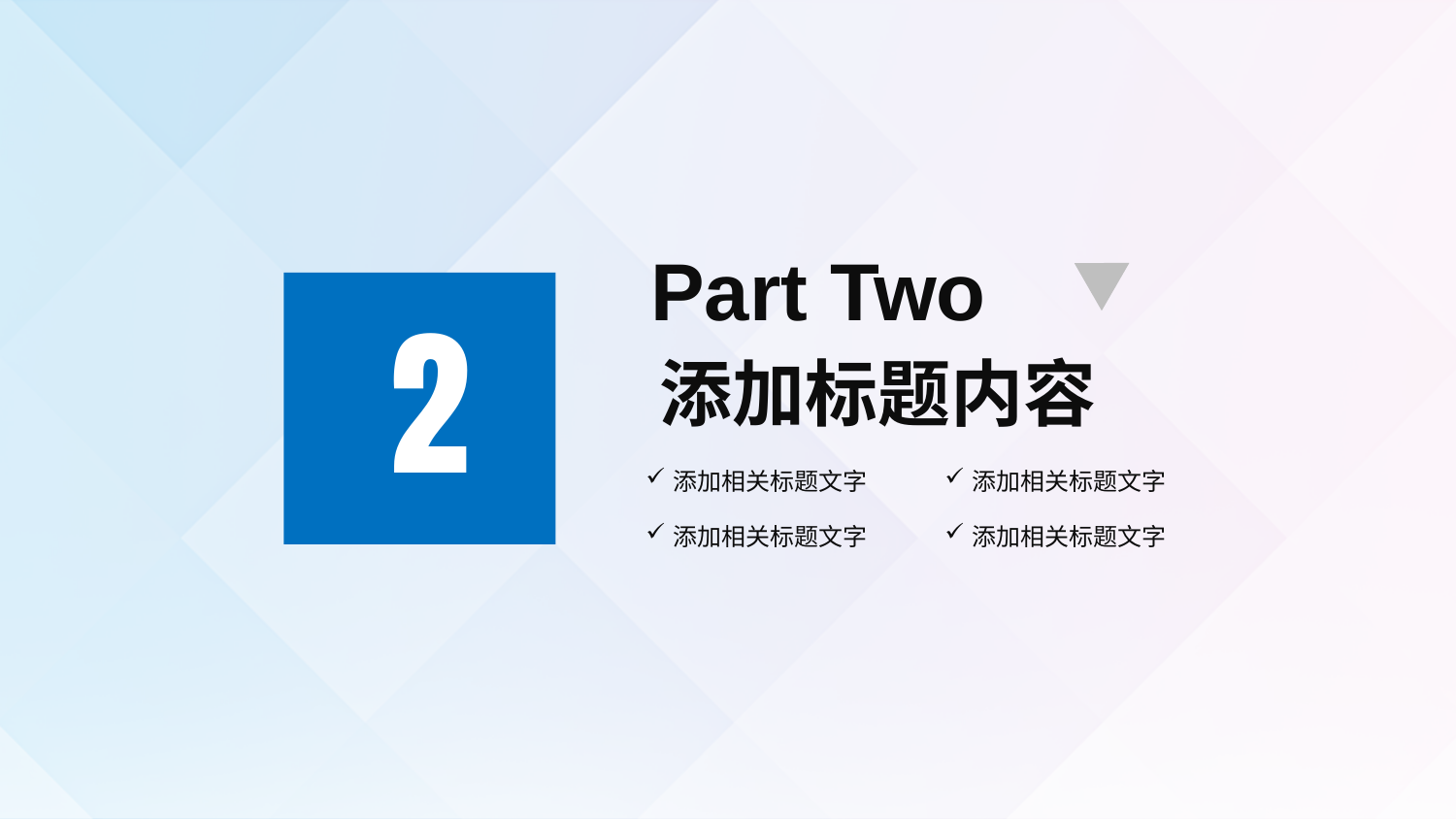

Part Two

2
添加标题内容
添加相关标题文字
添加相关标题文字
添加相关标题文字
添加相关标题文字